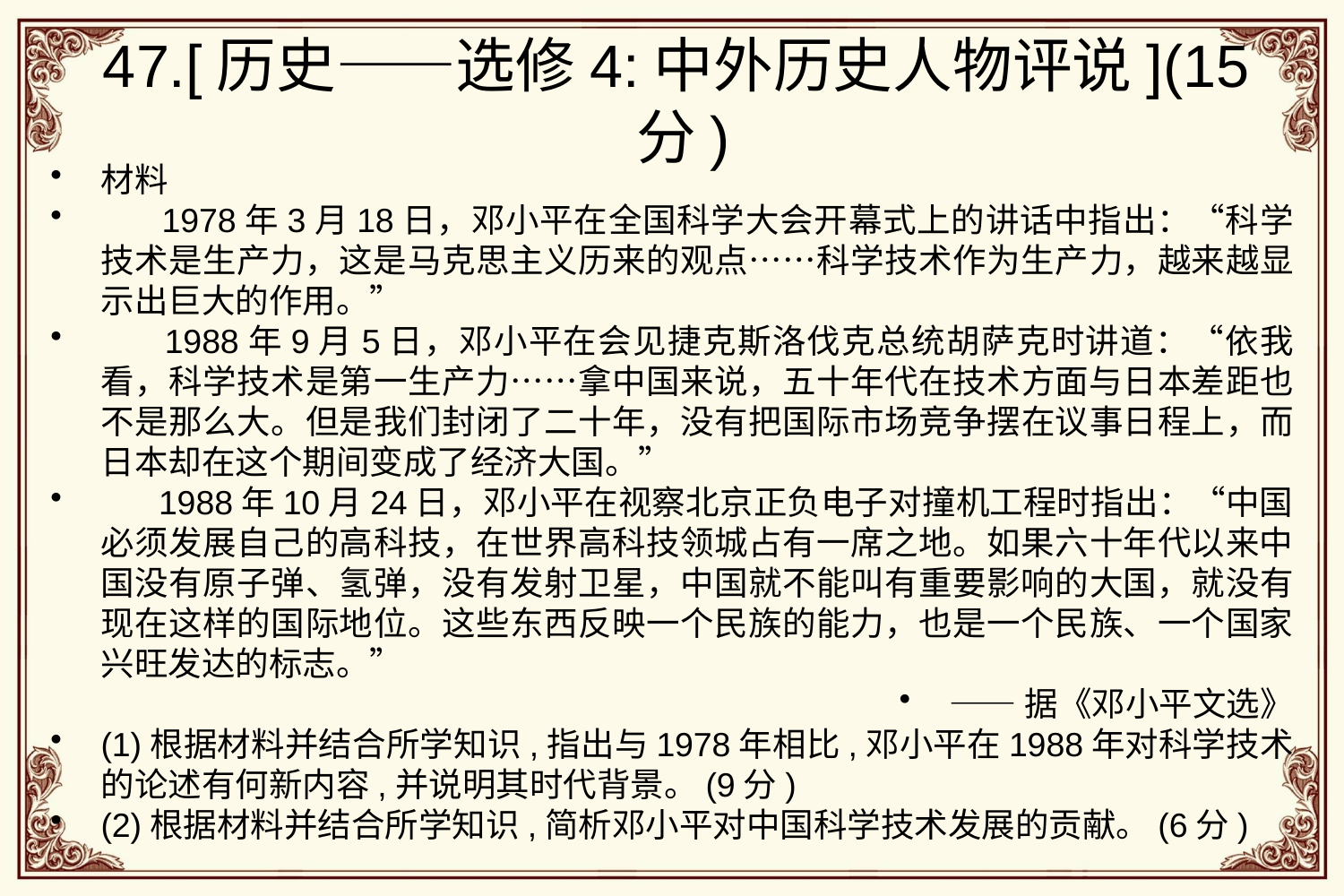

# 47.[历史——选修4:中外历史人物评说](15分)
材料
      1978年3月18日，邓小平在全国科学大会开幕式上的讲话中指出：“科学技术是生产力，这是马克思主义历来的观点……科学技术作为生产力，越来越显示出巨大的作用。”
      1988年9月5日，邓小平在会见捷克斯洛伐克总统胡萨克时讲道：“依我看，科学技术是第一生产力……拿中国来说，五十年代在技术方面与日本差距也不是那么大。但是我们封闭了二十年，没有把国际市场竞争摆在议事日程上，而日本却在这个期间变成了经济大国。”
      1988年10月24日，邓小平在视察北京正负电子对撞机工程时指出：“中国必须发展自己的高科技，在世界高科技领城占有一席之地。如果六十年代以来中国没有原子弹、氢弹，没有发射卫星，中国就不能叫有重要影响的大国，就没有现在这样的国际地位。这些东西反映一个民族的能力，也是一个民族、一个国家兴旺发达的标志。”
——据《邓小平文选》
(1)根据材料并结合所学知识,指出与1978年相比,邓小平在1988年对科学技术的论述有何新内容,并说明其时代背景。(9分)
(2)根据材料并结合所学知识,简析邓小平对中国科学技术发展的贡献。(6分)